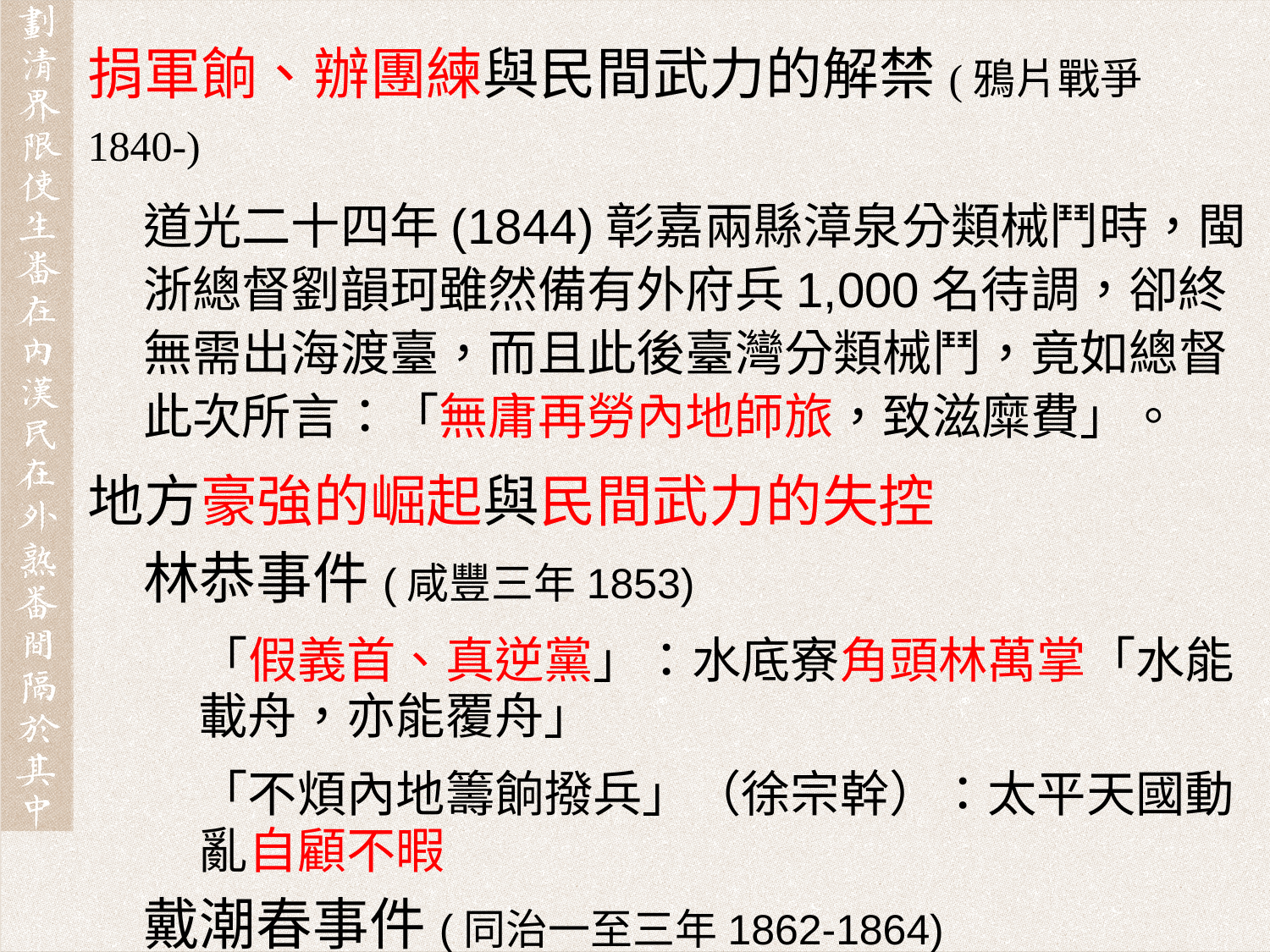

捐軍餉、辦團練與民間武力的解禁(鴉片戰爭1840-)
道光二十四年(1844)彰嘉兩縣漳泉分類械鬥時，閩浙總督劉韻珂雖然備有外府兵1,000名待調，卻終無需出海渡臺，而且此後臺灣分類械鬥，竟如總督此次所言：「無庸再勞內地師旅，致滋糜費」。
地方豪強的崛起與民間武力的失控
林恭事件(咸豐三年1853)
「假義首、真逆黨」：水底寮角頭林萬掌「水能載舟，亦能覆舟」
「不煩內地籌餉撥兵」（徐宗幹）：太平天國動亂自顧不暇
戴潮春事件(同治一至三年1862-1864)